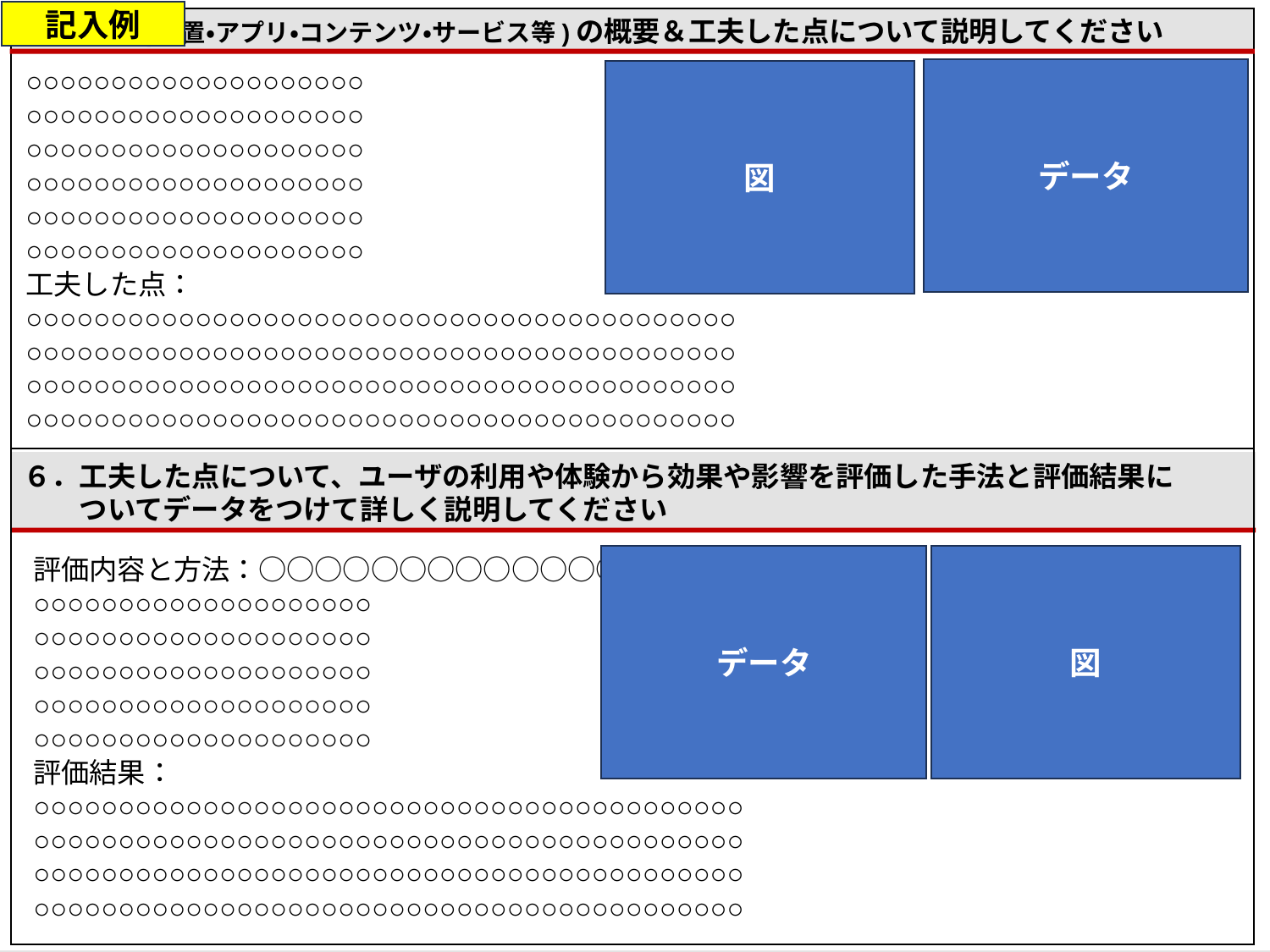

記入例
○○○○○○○○○○○○○○○○○○○○
○○○○○○○○○○○○○○○○○○○○
○○○○○○○○○○○○○○○○○○○○
○○○○○○○○○○○○○○○○○○○○
○○○○○○○○○○○○○○○○○○○○
○○○○○○○○○○○○○○○○○○○○
工夫した点：
○○○○○○○○○○○○○○○○○○○○○○○○○○○○○○○○○○○○○○○○○○
○○○○○○○○○○○○○○○○○○○○○○○○○○○○○○○○○○○○○○○○○○
○○○○○○○○○○○○○○○○○○○○○○○○○○○○○○○○○○○○○○○○○○
○○○○○○○○○○○○○○○○○○○○○○○○○○○○○○○○○○○○○○○○○○
データ
図
データ
評価内容と方法：○○○○○○○○○○○○○
○○○○○○○○○○○○○○○○○○○○
○○○○○○○○○○○○○○○○○○○○
○○○○○○○○○○○○○○○○○○○○
○○○○○○○○○○○○○○○○○○○○
○○○○○○○○○○○○○○○○○○○○
評価結果：
○○○○○○○○○○○○○○○○○○○○○○○○○○○○○○○○○○○○○○○○○○
○○○○○○○○○○○○○○○○○○○○○○○○○○○○○○○○○○○○○○○○○○
○○○○○○○○○○○○○○○○○○○○○○○○○○○○○○○○○○○○○○○○○○
○○○○○○○○○○○○○○○○○○○○○○○○○○○○○○○○○○○○○○○○○○
図